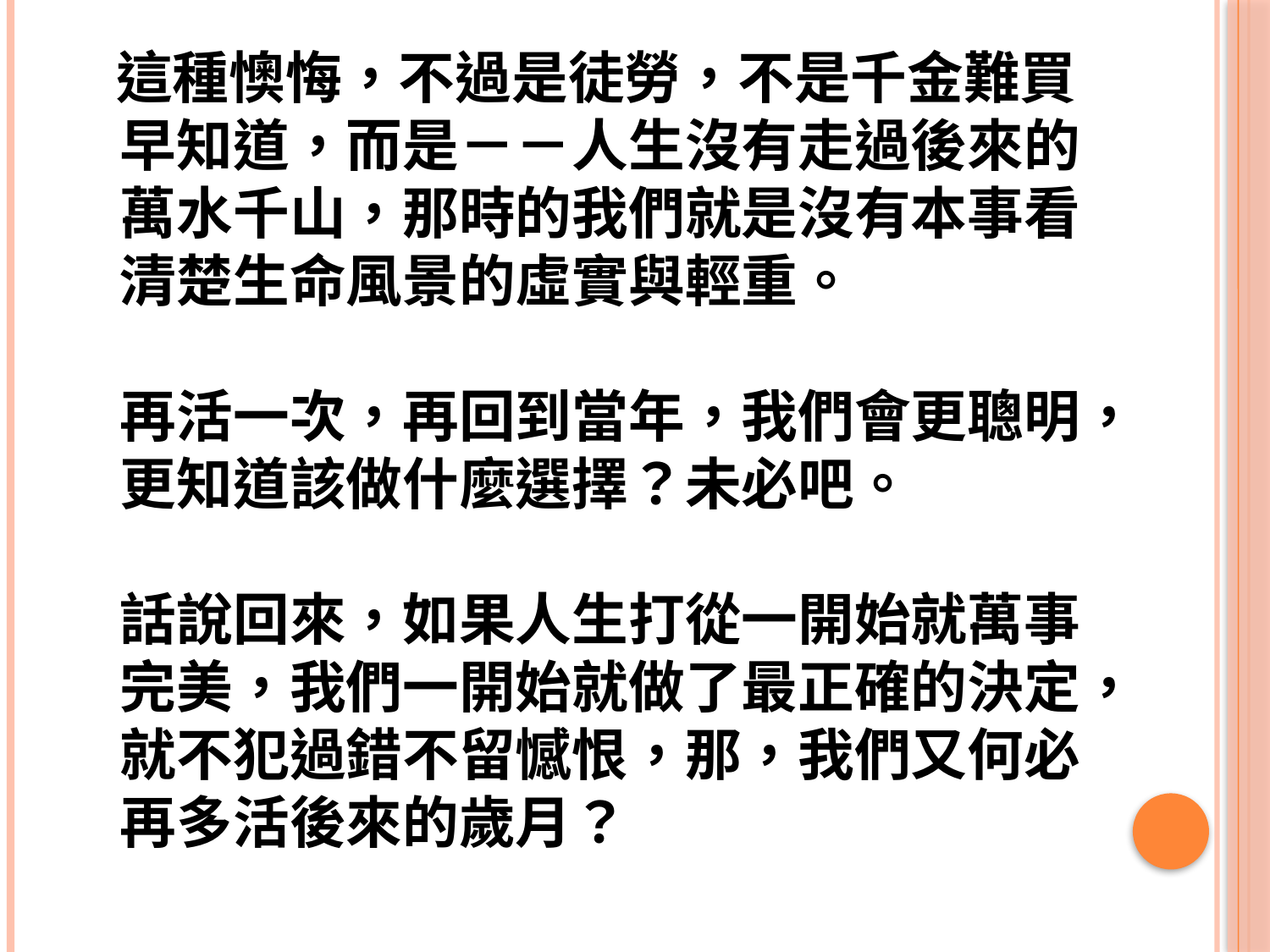

這種懊悔，不過是徒勞，不是千金難買早知道，而是－－人生沒有走過後來的萬水千山，那時的我們就是沒有本事看清楚生命風景的虛實與輕重。
再活一次，再回到當年，我們會更聰明，更知道該做什麼選擇？未必吧。
話說回來，如果人生打從一開始就萬事完美，我們一開始就做了最正確的決定，就不犯過錯不留憾恨，那，我們又何必再多活後來的歲月？
#